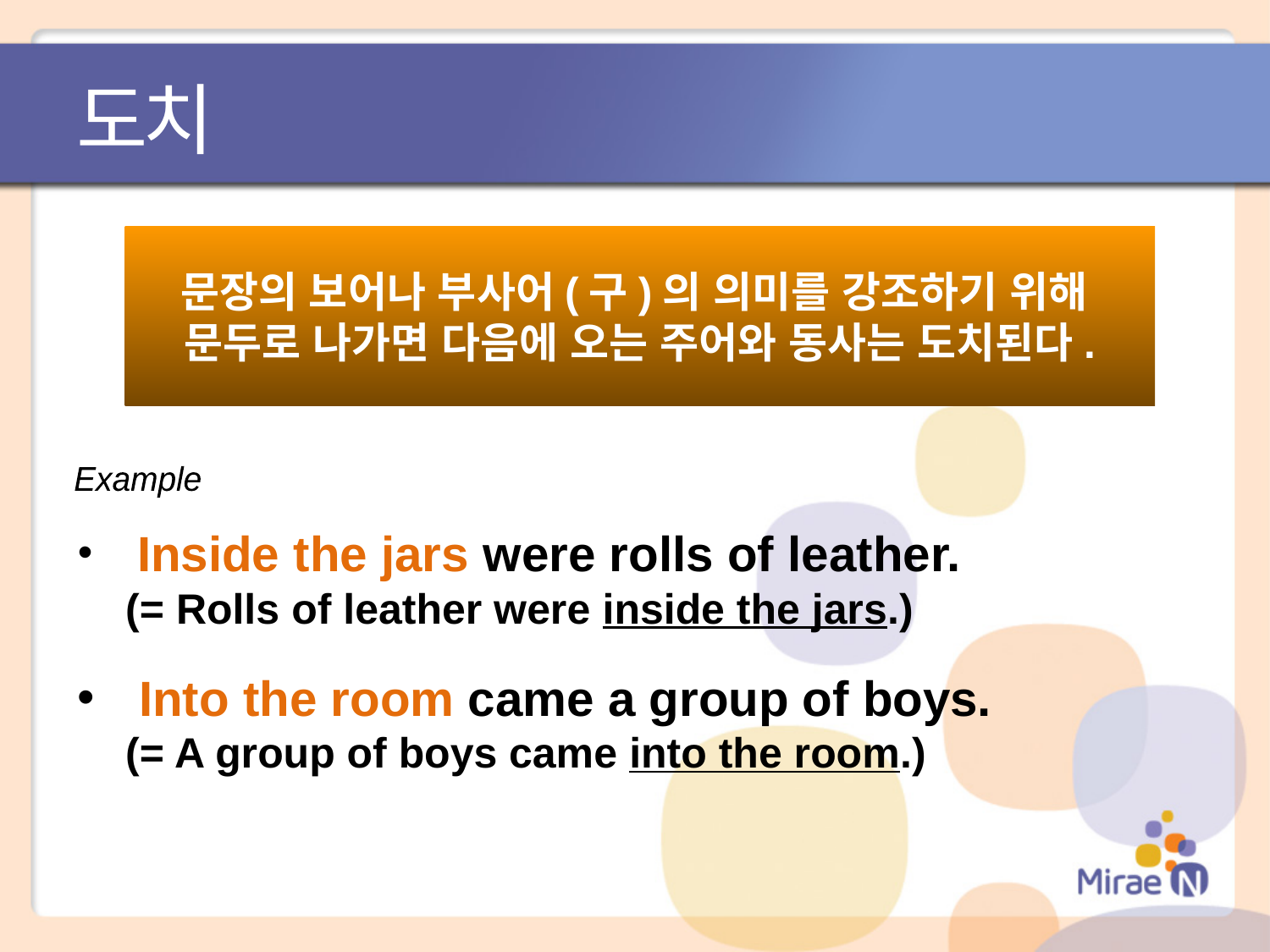

# 도치
문장의 보어나 부사어(구)의 의미를 강조하기 위해  문두로 나가면 다음에 오는 주어와 동사는 도치된다.
Example
 Inside the jars were rolls of leather.
(= Rolls of leather were inside the jars.)

 Into the room came a group of boys.
(= A group of boys came into the room.)